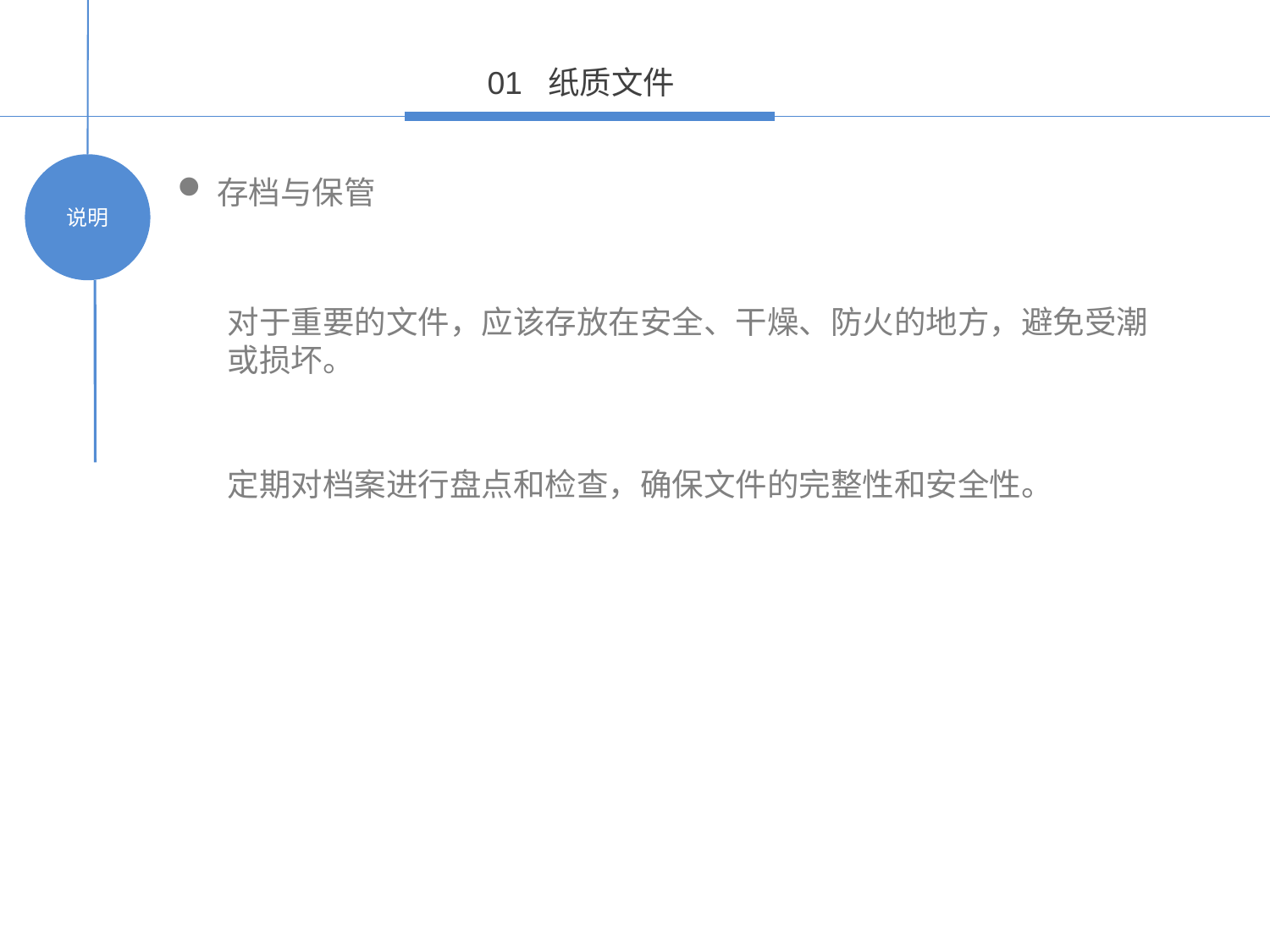

说明
存档与保管

对于重要的文件，应该存放在安全、干燥、防火的地方，避免受潮或损坏。
定期对档案进行盘点和检查，确保文件的完整性和安全性。